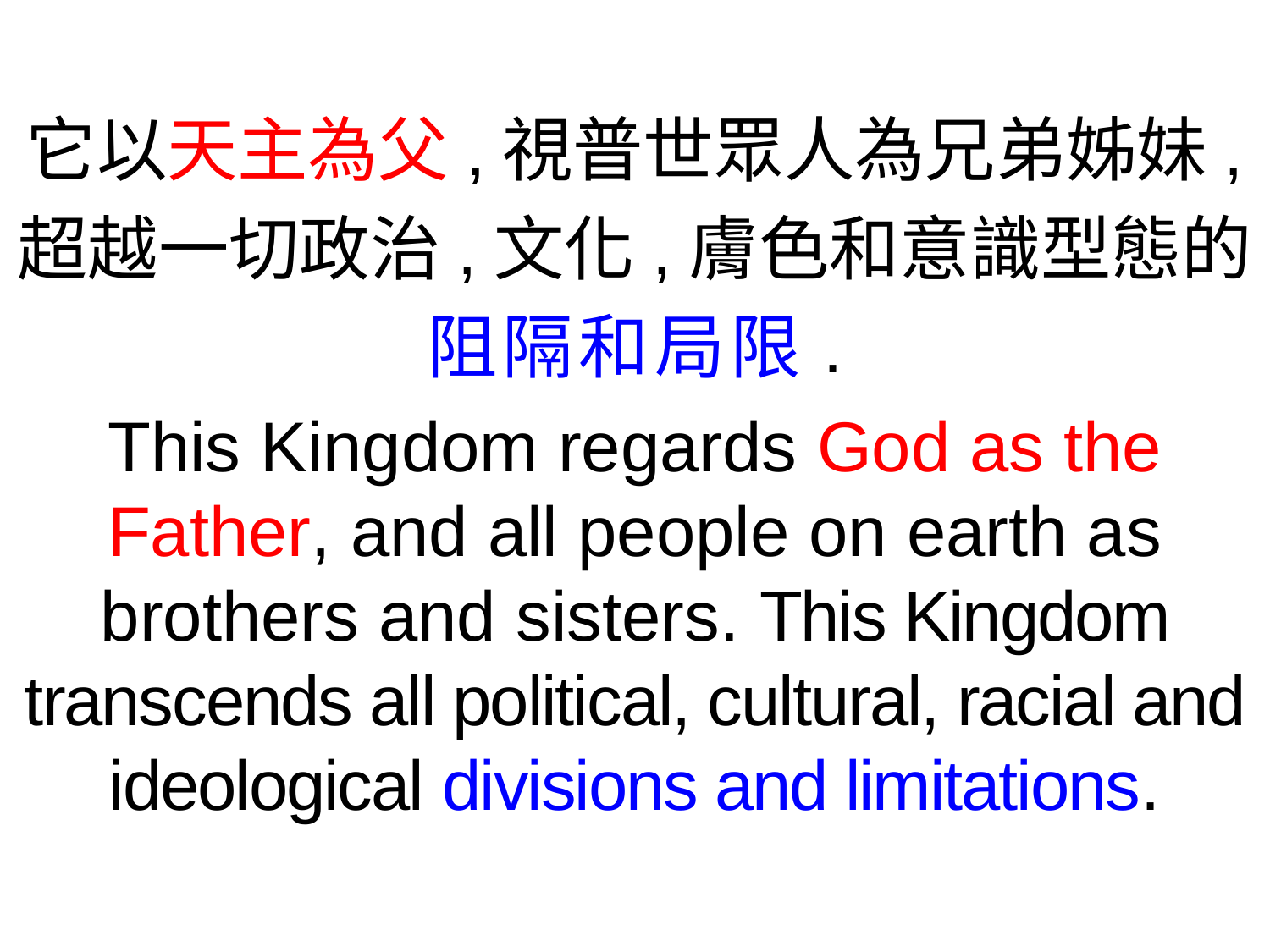

它以天主為父,視普世眾人為兄弟姊妹,
超越一切政治,文化,膚色和意識型態的
阻隔和局限.
This Kingdom regards God as the Father, and all people on earth as brothers and sisters. This Kingdom transcends all political, cultural, racial and ideological divisions and limitations.